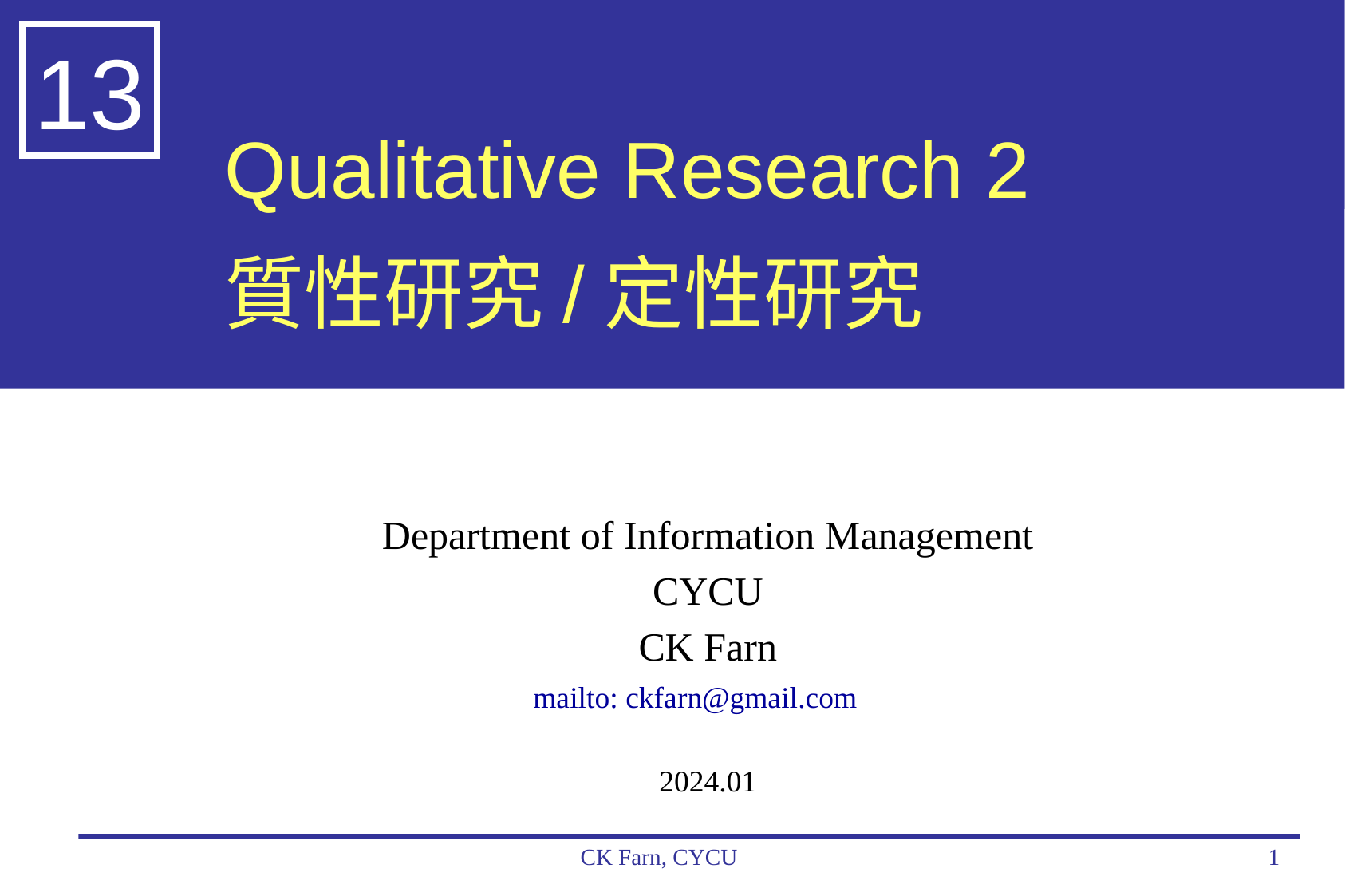

13
# Qualitative Research 2 質性研究/定性研究
Department of Information Management
CYCU
CK Farn
mailto: ckfarn@gmail.com

2024.01
CK Farn, CYCU
1